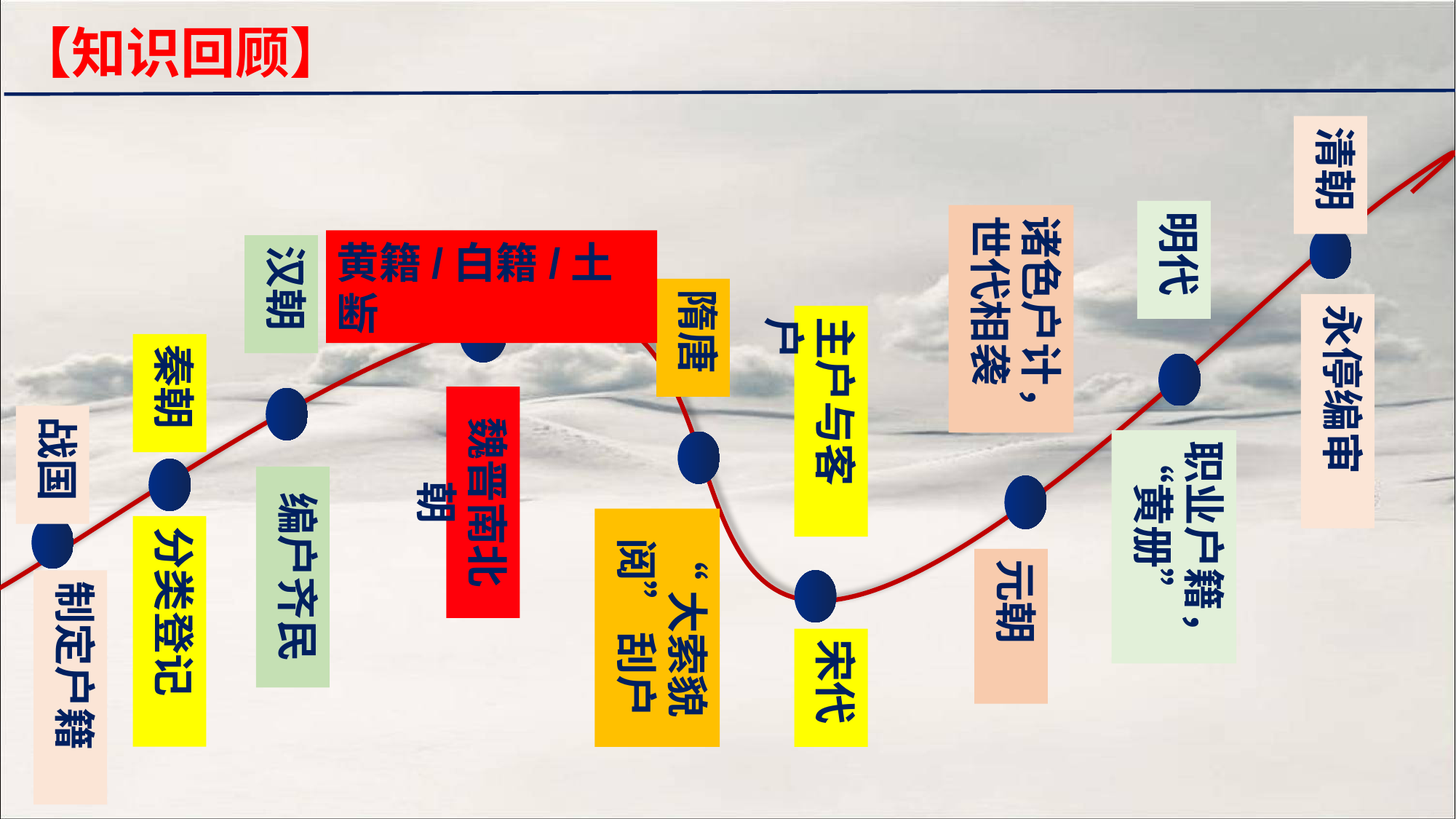

【知识回顾】
清朝

明代

诸色户计，世代相袭
黄籍/白籍/土断
汉朝

隋唐

永停编审

魏晋南北朝
主户与客户
秦朝

战国

职业户籍，“黄册”
编户齐民

元朝
“大索貌阅” 刮户
分类登记
制定户籍

宋代